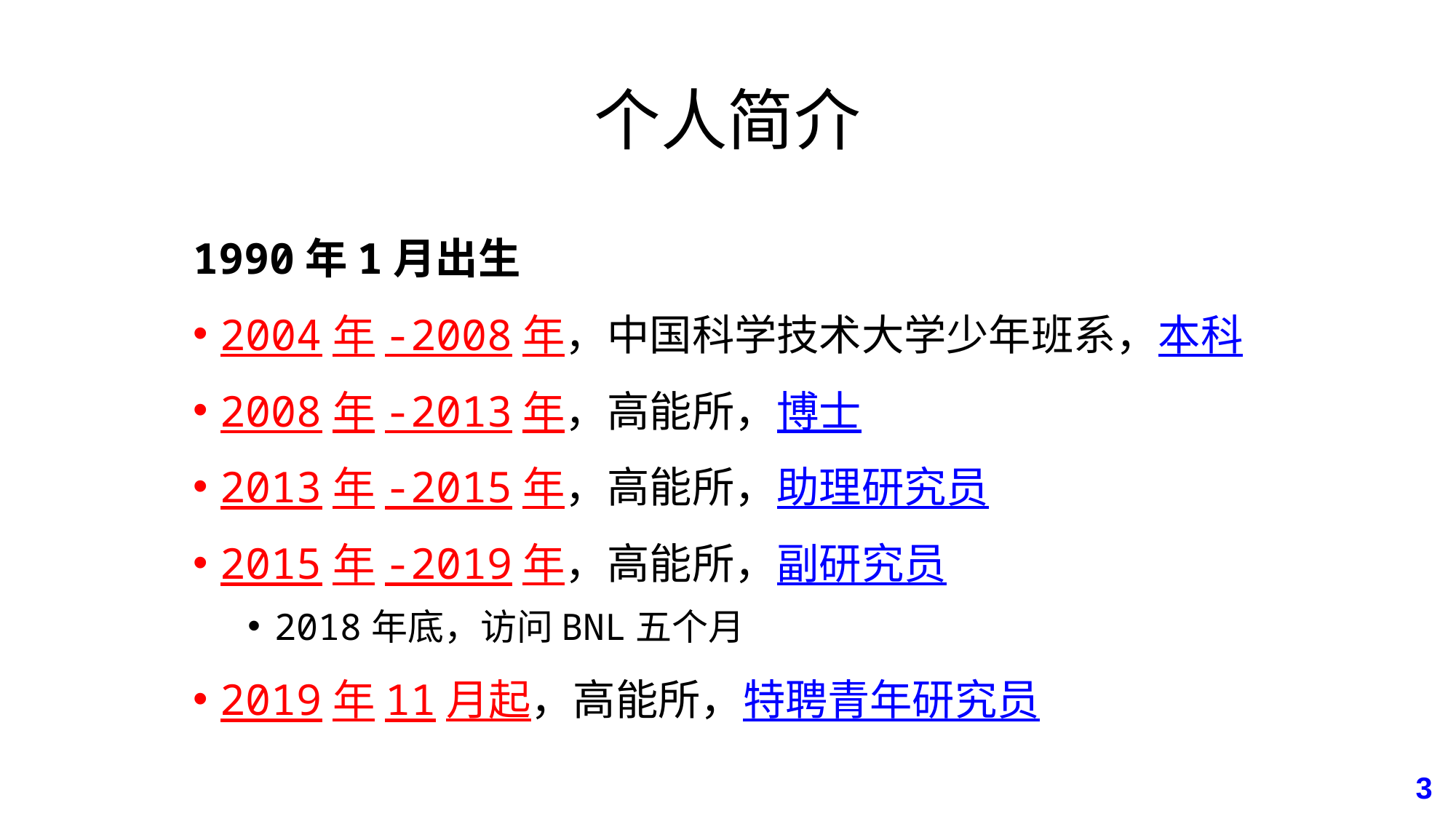

# 个人简介
1990年1月出生
2004年-2008年，中国科学技术大学少年班系，本科
2008年-2013年，高能所，博士
2013年-2015年，高能所，助理研究员
2015年-2019年，高能所，副研究员
2018年底，访问BNL五个月
2019年11月起，高能所，特聘青年研究员
3